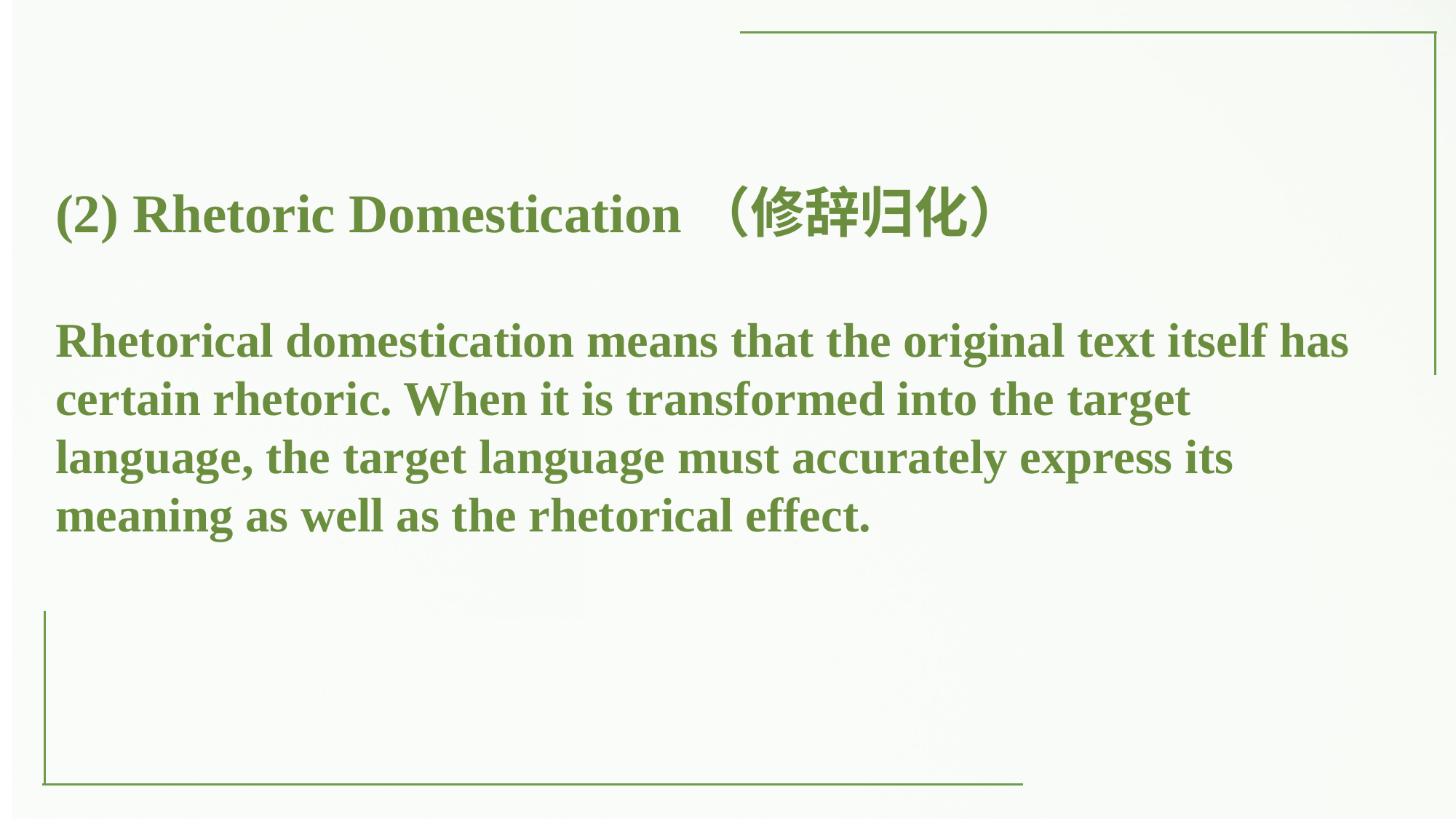

(2) Rhetoric Domestication（修辞归化）

Rhetorical domestication means that the original text itself has certain rhetoric. When it is transformed into the target language, the target language must accurately express its meaning as well as the rhetorical effect.